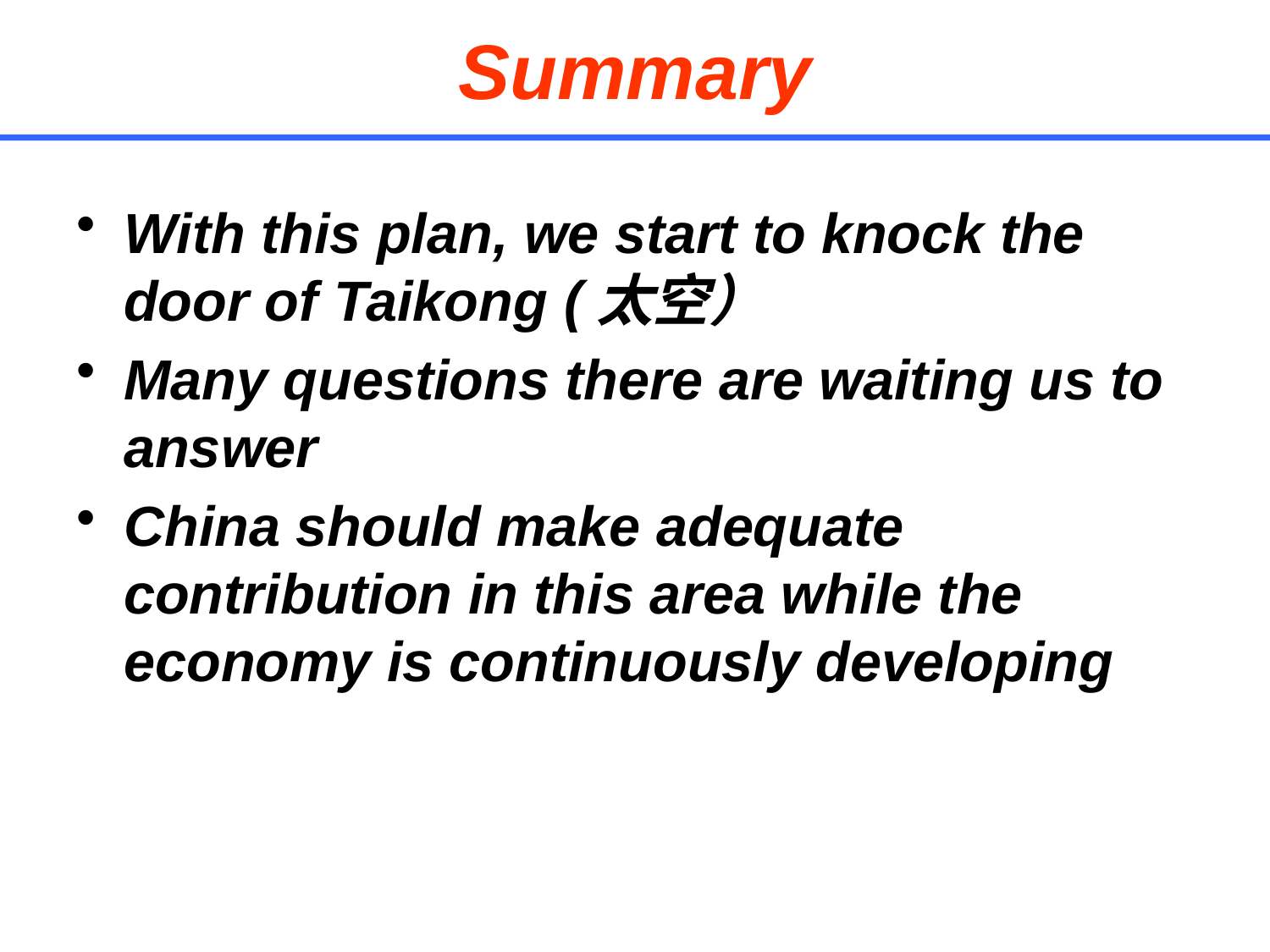

# Summary
With this plan, we start to knock the door of Taikong (太空）
Many questions there are waiting us to answer
China should make adequate contribution in this area while the economy is continuously developing